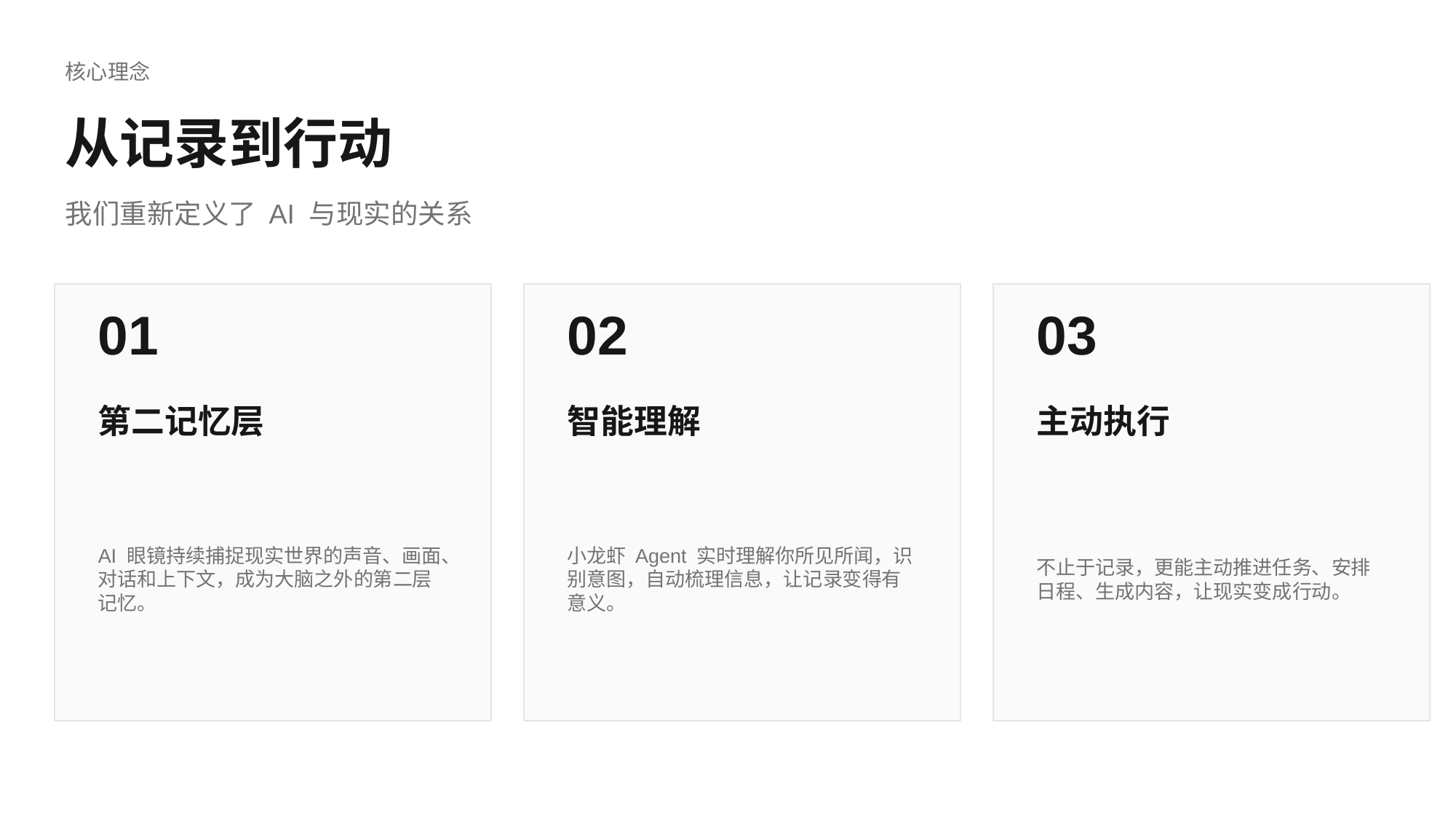

核心理念
从记录到行动
我们重新定义了 AI 与现实的关系

01
02
03
第二记忆层
智能理解
主动执行
AI 眼镜持续捕捉现实世界的声音、画面、对话和上下文，成为大脑之外的第二层记忆。
小龙虾 Agent 实时理解你所见所闻，识别意图，自动梳理信息，让记录变得有意义。
不止于记录，更能主动推进任务、安排日程、生成内容，让现实变成行动。